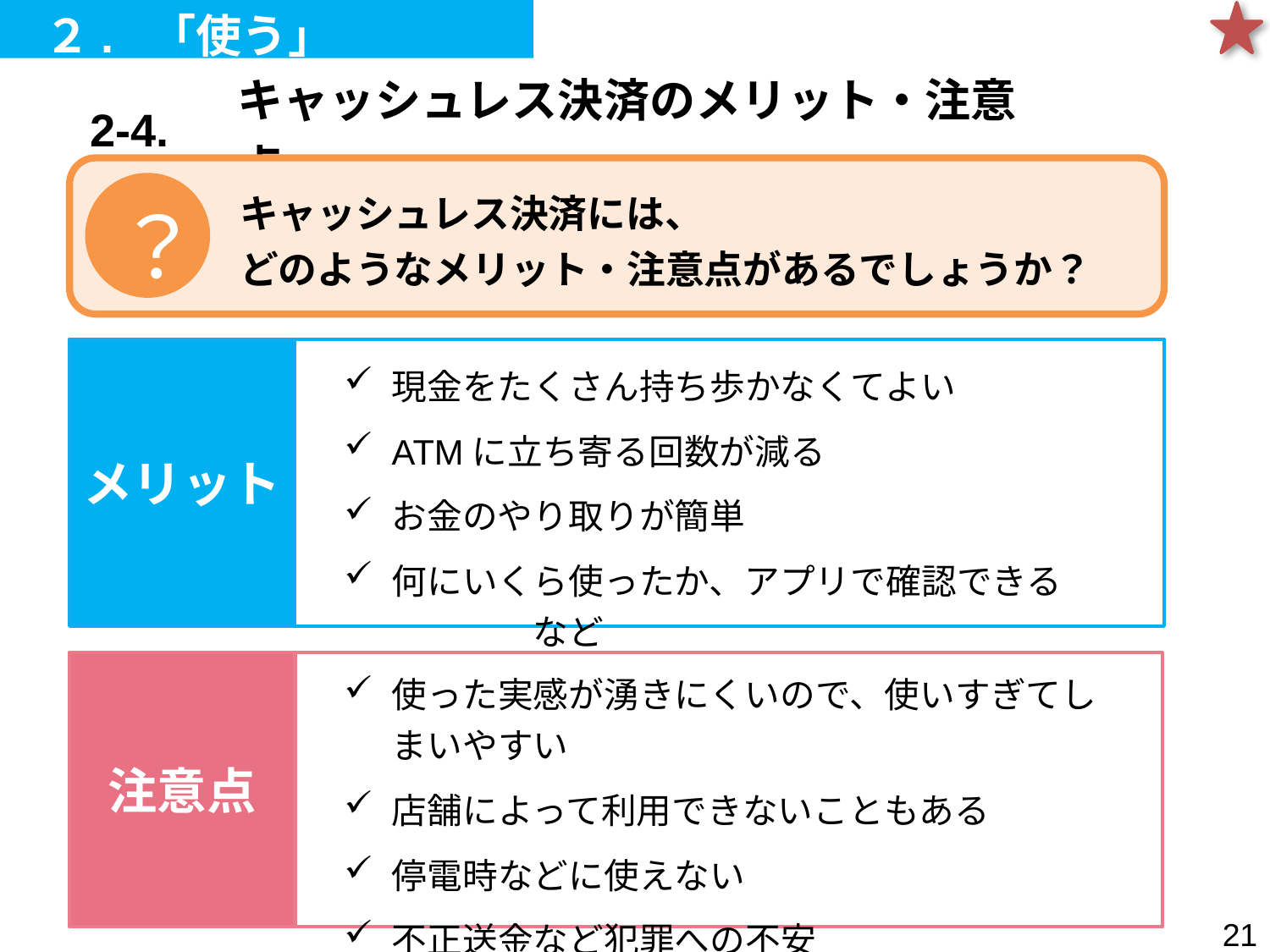

２.  「使う」

| 2-4. | キャッシュレス決済のメリット・注意点 |
| --- | --- |
キャッシュレス決済には、
どのようなメリット・注意点があるでしょうか？
？
メリット

現金をたくさん持ち歩かなくてよい
ATMに立ち寄る回数が減る
お金のやり取りが簡単
何にいくら使ったか、アプリで確認できる　　　　など
注意点

使った実感が湧きにくいので、使いすぎてしまいやすい
店舗によって利用できないこともある
停電時などに使えない
不正送金など犯罪への不安　　　　　　　　　　など
21